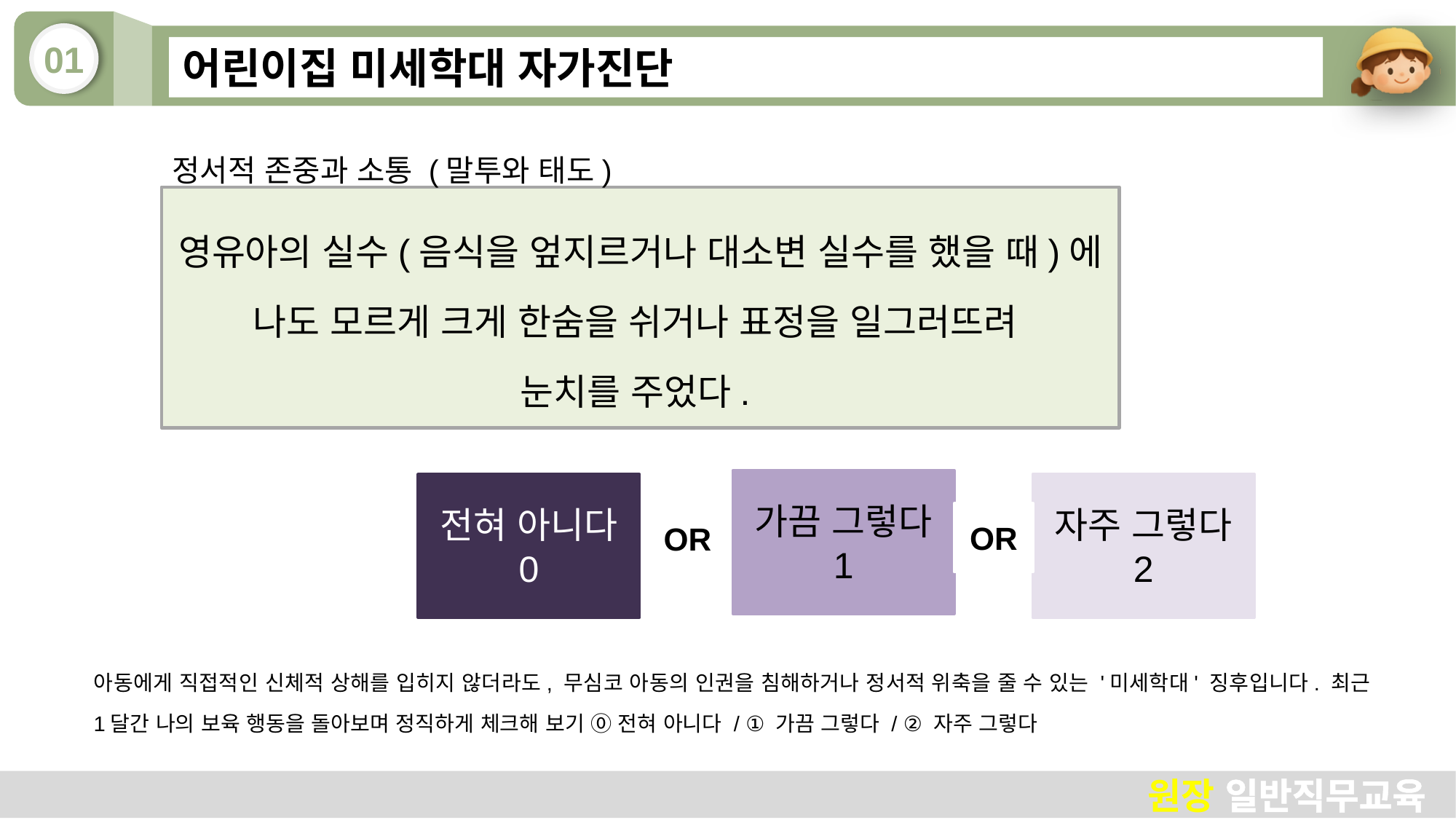

# 어린이집 미세학대 자가진단
정서적 존중과 소통 (말투와 태도)
영유아의 실수(음식을 엎지르거나 대소변 실수를 했을 때)에 나도 모르게 크게 한숨을 쉬거나 표정을 일그러뜨려
눈치를 주었다.
가끔 그렇다
1
자주 그렇다
2
전혀 아니다
0
OR
OR
아동에게 직접적인 신체적 상해를 입히지 않더라도, 무심코 아동의 인권을 침해하거나 정서적 위축을 줄 수 있는 '미세학대' 징후입니다. 최근 1달간 나의 보육 행동을 돌아보며 정직하게 체크해 보기 ⓪ 전혀 아니다 / ① 가끔 그렇다 / ② 자주 그렇다